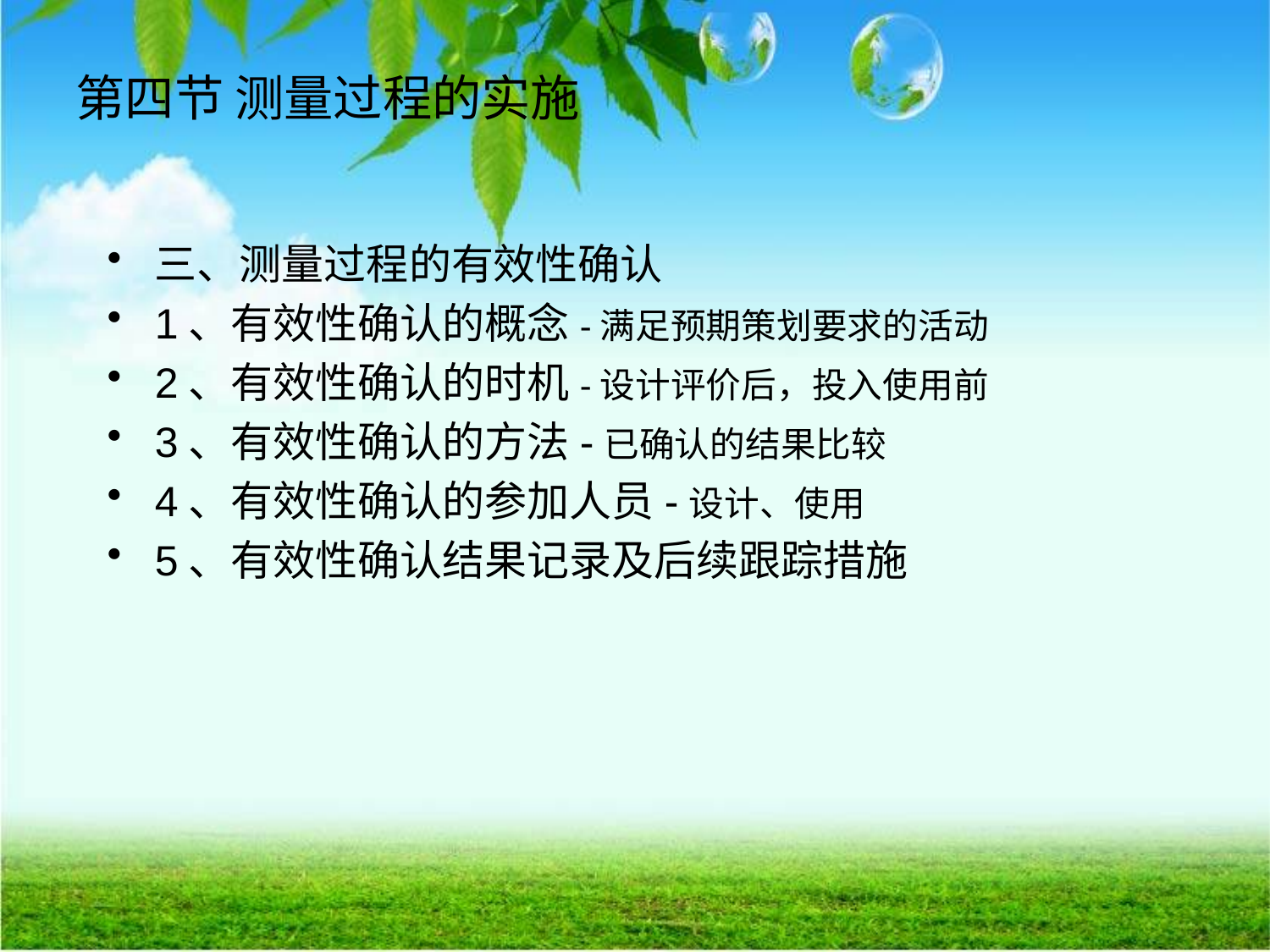

# 第四节 测量过程的实施
三、测量过程的有效性确认
1、有效性确认的概念-满足预期策划要求的活动
2、有效性确认的时机-设计评价后，投入使用前
3、有效性确认的方法-已确认的结果比较
4、有效性确认的参加人员-设计、使用
5、有效性确认结果记录及后续跟踪措施